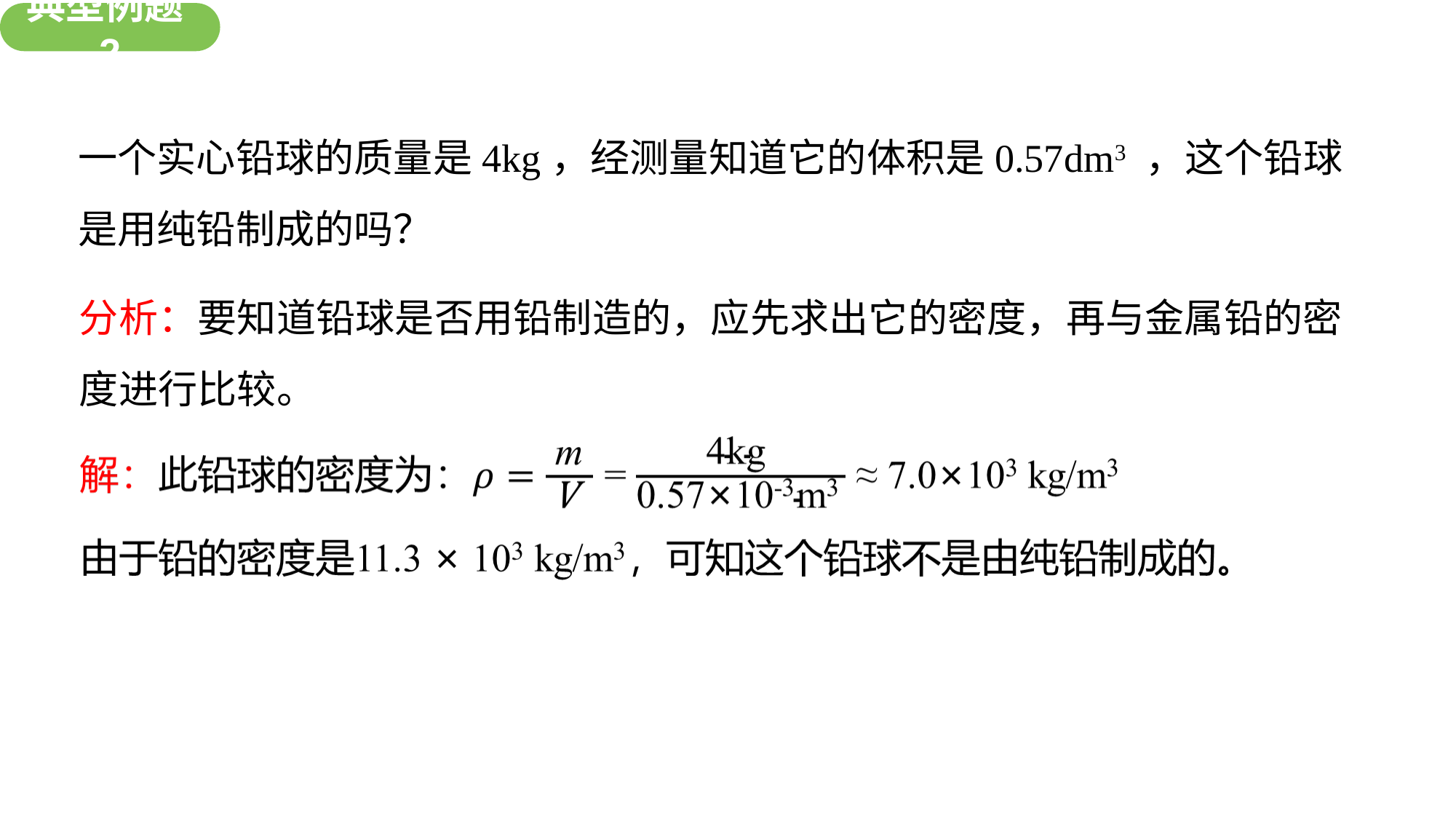

新知探究
新知探究
典型例题2
一个实心铅球的质量是4kg，经测量知道它的体积是0.57dm3 ，这个铅球是用纯铅制成的吗？
分析：要知道铅球是否用铅制造的，应先求出它的密度，再与金属铅的密度进行比较。